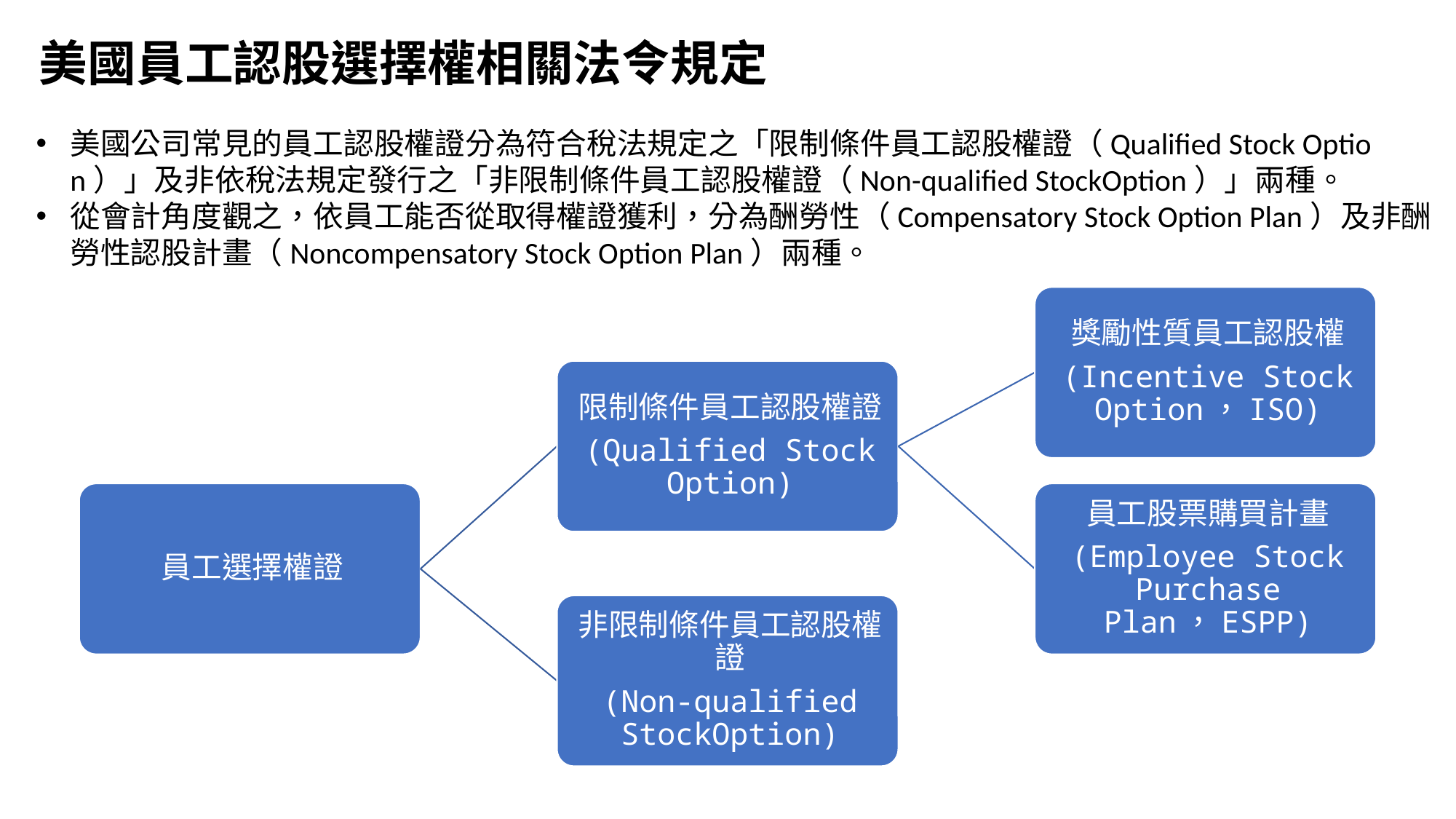

美國員工認股選擇權相關法令規定
美國公司常見的員工認股權證分為符合稅法規定之「限制條件員工認股權證（Qualified Stock Option）」及非依稅法規定發行之「非限制條件員工認股權證（Non-qualified StockOption）」兩種。
從會計角度觀之，依員工能否從取得權證獲利，分為酬勞性（Compensatory Stock Option Plan）及非酬勞性認股計畫（Noncompensatory Stock Option Plan）兩種。
員工選擇權證

限制條件員工認股權證
(Qualified Stock Option)

獎勵性質員工認股權
(Incentive Stock Option，ISO)

員工股票購買計畫
(Employee Stock Purchase Plan，ESPP)

非限制條件員工認股權證
(Non-qualified StockOption)